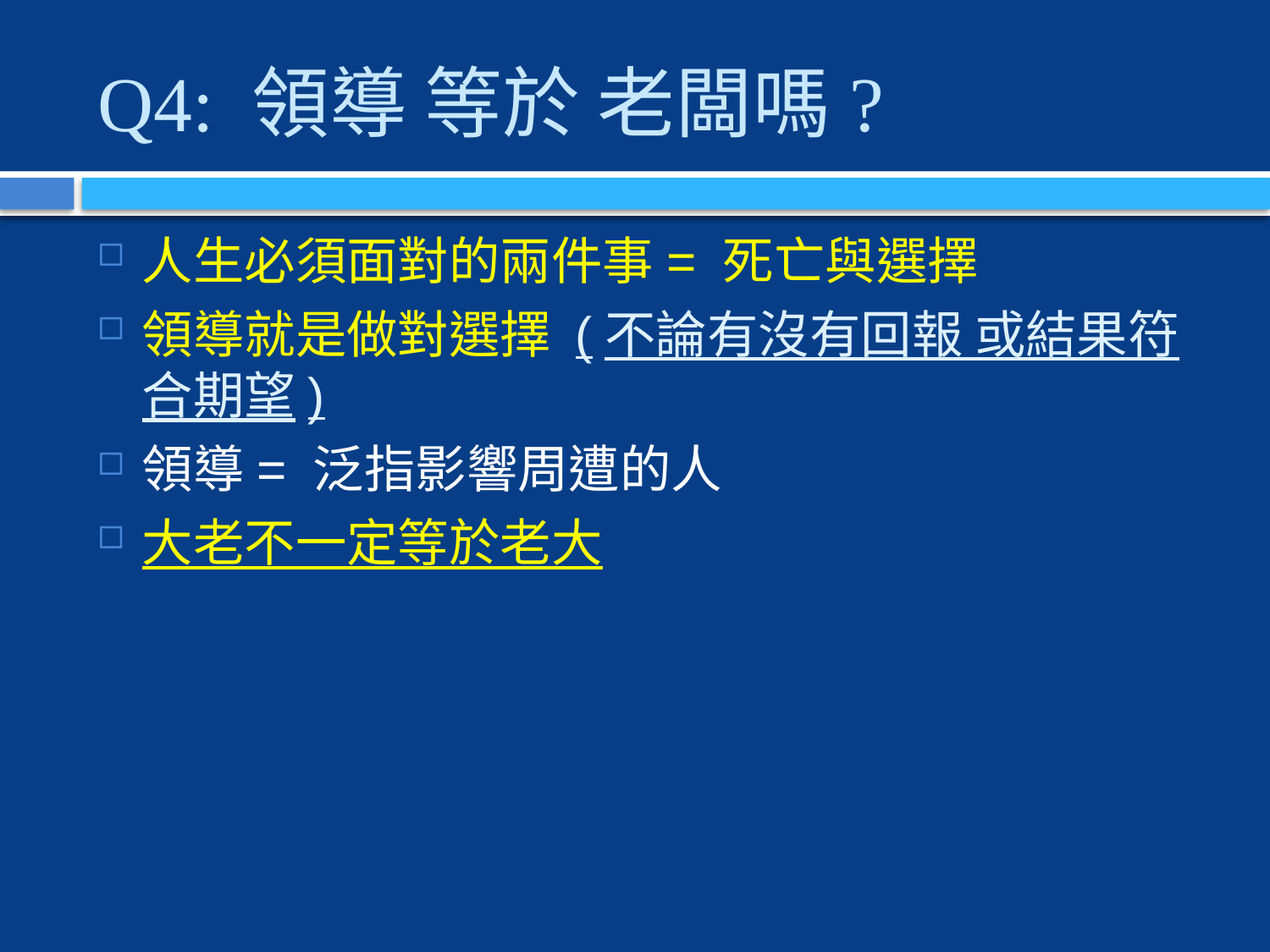

# Q4: 領導 等於 老闆嗎?
人生必須面對的兩件事= 死亡與選擇
領導就是做對選擇 (不論有沒有回報 或結果符合期望)
領導= 泛指影響周遭的人
大老不一定等於老大